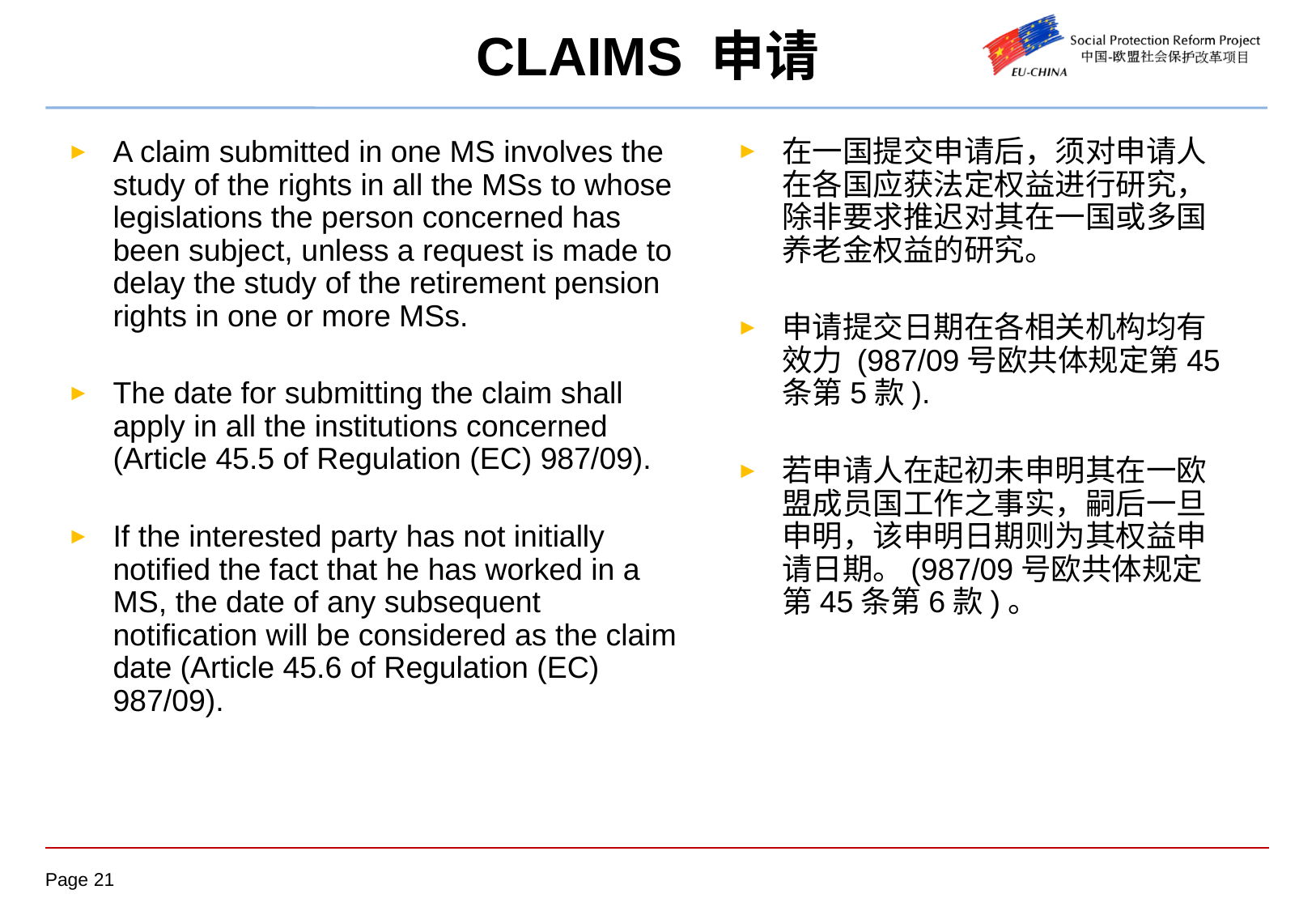

# CLAIMS 申请
在一国提交申请后，须对申请人在各国应获法定权益进行研究，除非要求推迟对其在一国或多国养老金权益的研究。

申请提交日期在各相关机构均有效力 (987/09号欧共体规定第45条第5款).

若申请人在起初未申明其在一欧盟成员国工作之事实，嗣后一旦申明，该申明日期则为其权益申请日期。(987/09号欧共体规定第45条第6款)。
A claim submitted in one MS involves the study of the rights in all the MSs to whose legislations the person concerned has been subject, unless a request is made to delay the study of the retirement pension rights in one or more MSs.

The date for submitting the claim shall apply in all the institutions concerned (Article 45.5 of Regulation (EC) 987/09).

If the interested party has not initially notified the fact that he has worked in a MS, the date of any subsequent notification will be considered as the claim date (Article 45.6 of Regulation (EC) 987/09).